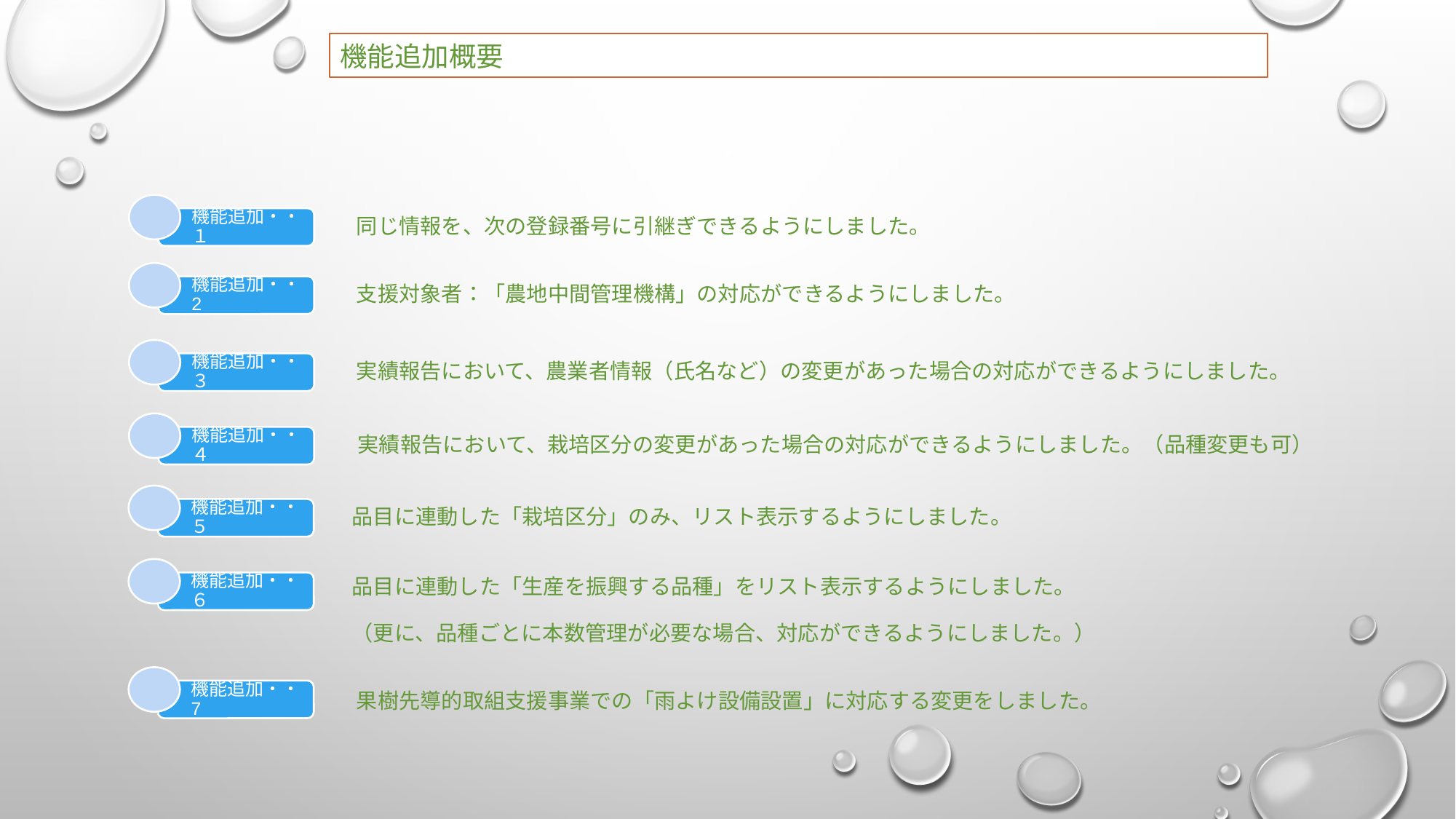

機能追加概要
機能追加・・１
同じ情報を、次の登録番号に引継ぎできるようにしました。
機能追加・・2
支援対象者：「農地中間管理機構」の対応ができるようにしました。
機能追加・・３
実績報告において、農業者情報（氏名など）の変更があった場合の対応ができるようにしました。
機能追加・・４
実績報告において、栽培区分の変更があった場合の対応ができるようにしました。（品種変更も可）
機能追加・・５
品目に連動した「栽培区分」のみ、リスト表示するようにしました。
機能追加・・６
品目に連動した「生産を振興する品種」をリスト表示するようにしました。
（更に、品種ごとに本数管理が必要な場合、対応ができるようにしました。）
機能追加・・7
果樹先導的取組支援事業での「雨よけ設備設置」に対応する変更をしました。